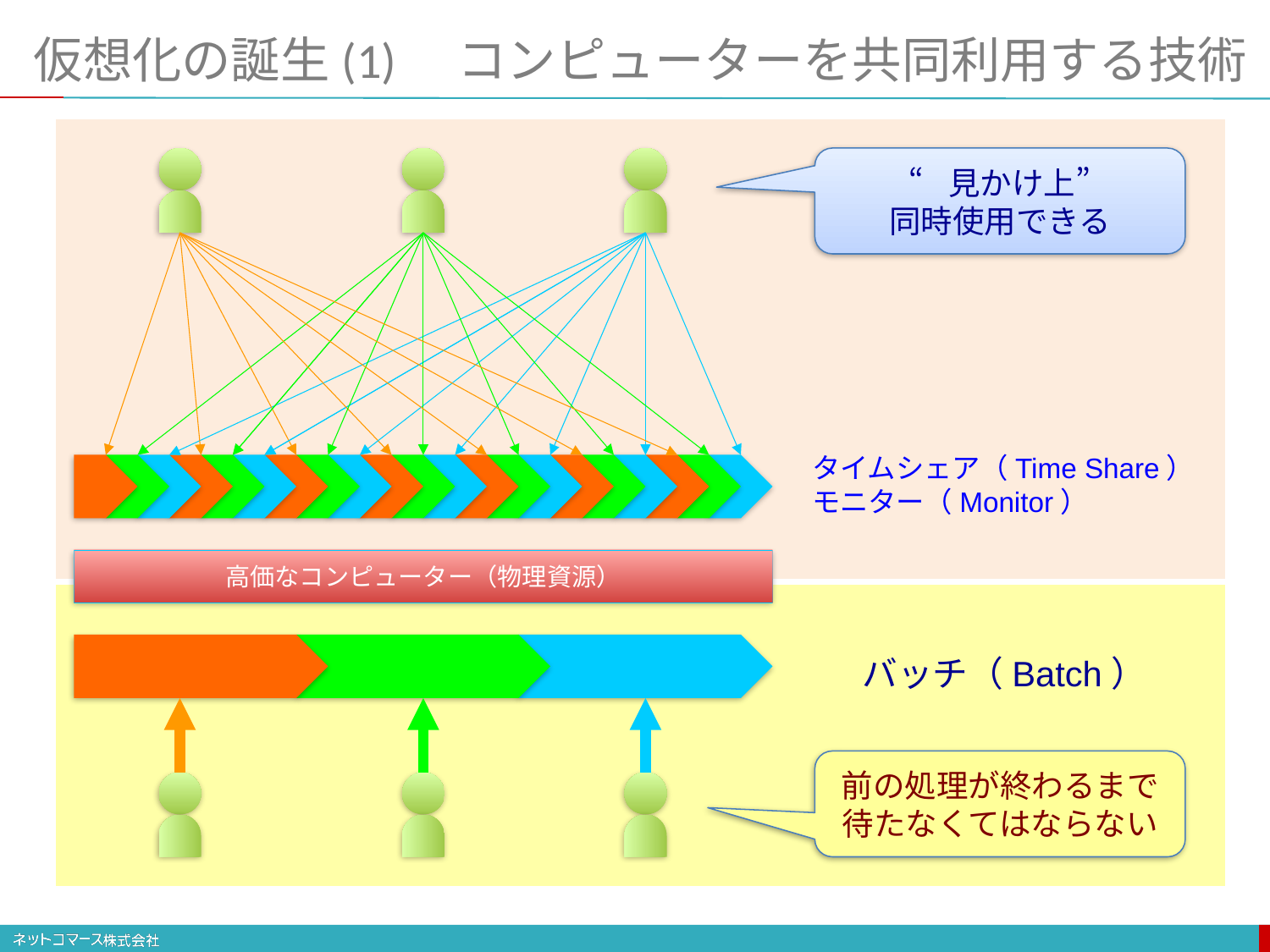

# 仮想化の誕生(1)　コンピューターを共同利用する技術

“見かけ上”
同時使用できる
タイムシェア（Time Share）
モニター（Monitor）

高価なコンピューター（物理資源）

バッチ（Batch）
前の処理が終わるまで
待たなくてはならない